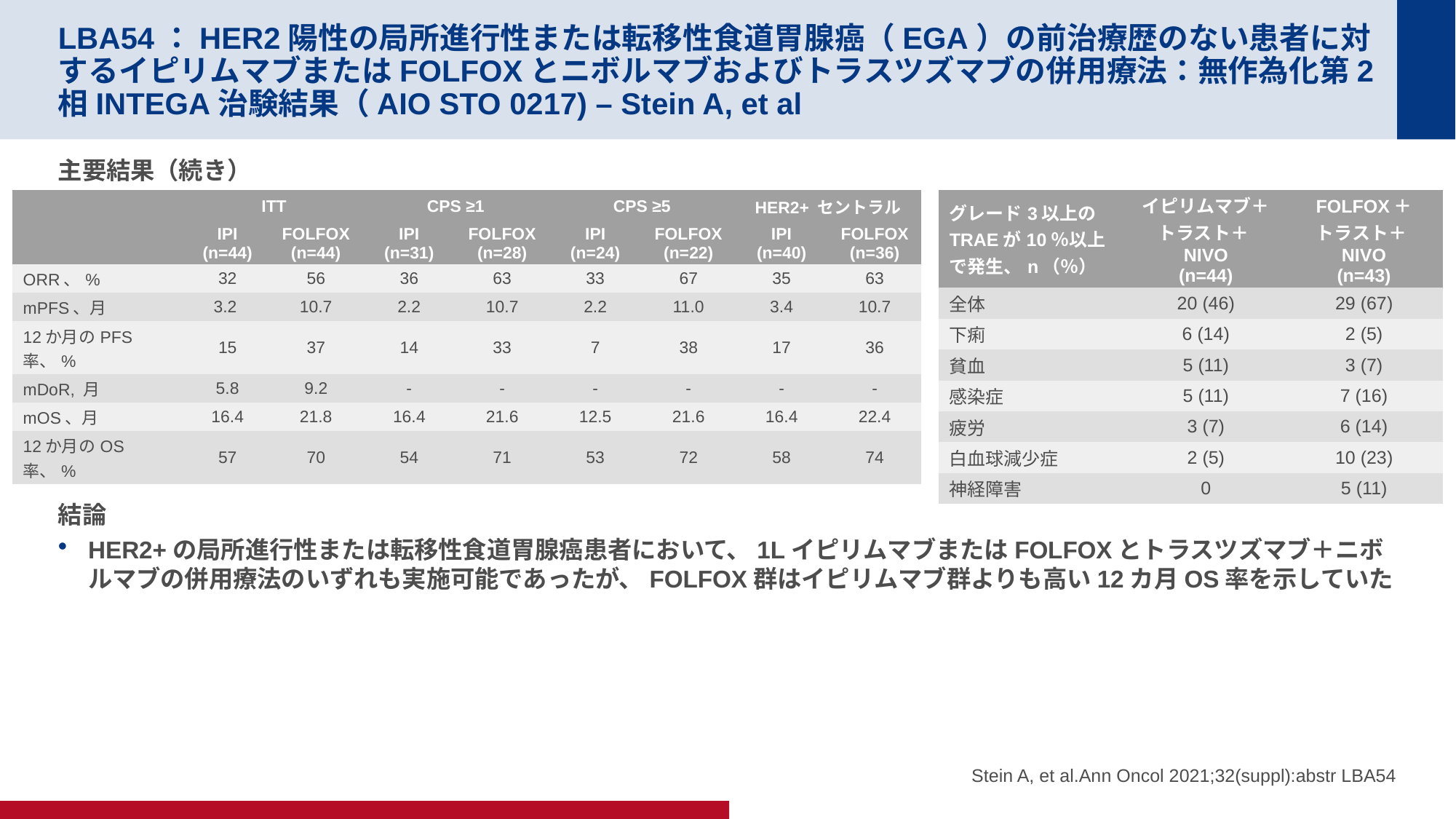

# LBA54：HER2陽性の局所進行性または転移性食道胃腺癌（EGA）の前治療歴のない患者に対するイピリムマブまたはFOLFOXとニボルマブおよびトラスツズマブの併用療法：無作為化第2相INTEGA治験結果（AIO STO 0217) – Stein A, et al
主要結果（続き）
結論
HER2+の局所進行性または転移性食道胃腺癌患者において、1LイピリムマブまたはFOLFOXとトラスツズマブ＋ニボルマブの併用療法のいずれも実施可能であったが、FOLFOX群はイピリムマブ群よりも高い12カ月OS率を示していた
|  | ITT |  | CPS ≥1 |  | CPS ≥5 |  | HER2+ セントラル |  |
| --- | --- | --- | --- | --- | --- | --- | --- | --- |
|  | IPI (n=44) | FOLFOX (n=44) | IPI (n=31) | FOLFOX (n=28) | IPI (n=24) | FOLFOX (n=22) | IPI (n=40) | FOLFOX (n=36) |
| ORR、% | 32 | 56 | 36 | 63 | 33 | 67 | 35 | 63 |
| mPFS、月 | 3.2 | 10.7 | 2.2 | 10.7 | 2.2 | 11.0 | 3.4 | 10.7 |
| 12か月のPFS率、% | 15 | 37 | 14 | 33 | 7 | 38 | 17 | 36 |
| mDoR, 月 | 5.8 | 9.2 | - | - | - | - | - | - |
| mOS、月 | 16.4 | 21.8 | 16.4 | 21.6 | 12.5 | 21.6 | 16.4 | 22.4 |
| 12か月のOS率、% | 57 | 70 | 54 | 71 | 53 | 72 | 58 | 74 |
| グレード3以上のTRAEが10％以上で発生、n（％） | イピリムマブ＋トラスト＋NIVO (n=44) | FOLFOX＋ トラスト＋NIVO (n=43) |
| --- | --- | --- |
| 全体 | 20 (46) | 29 (67) |
| 下痢 | 6 (14) | 2 (5) |
| 貧血 | 5 (11) | 3 (7) |
| 感染症 | 5 (11) | 7 (16) |
| 疲労 | 3 (7) | 6 (14) |
| 白血球減少症 | 2 (5) | 10 (23) |
| 神経障害 | 0 | 5 (11) |
Stein A, et al.Ann Oncol 2021;32(suppl):abstr LBA54